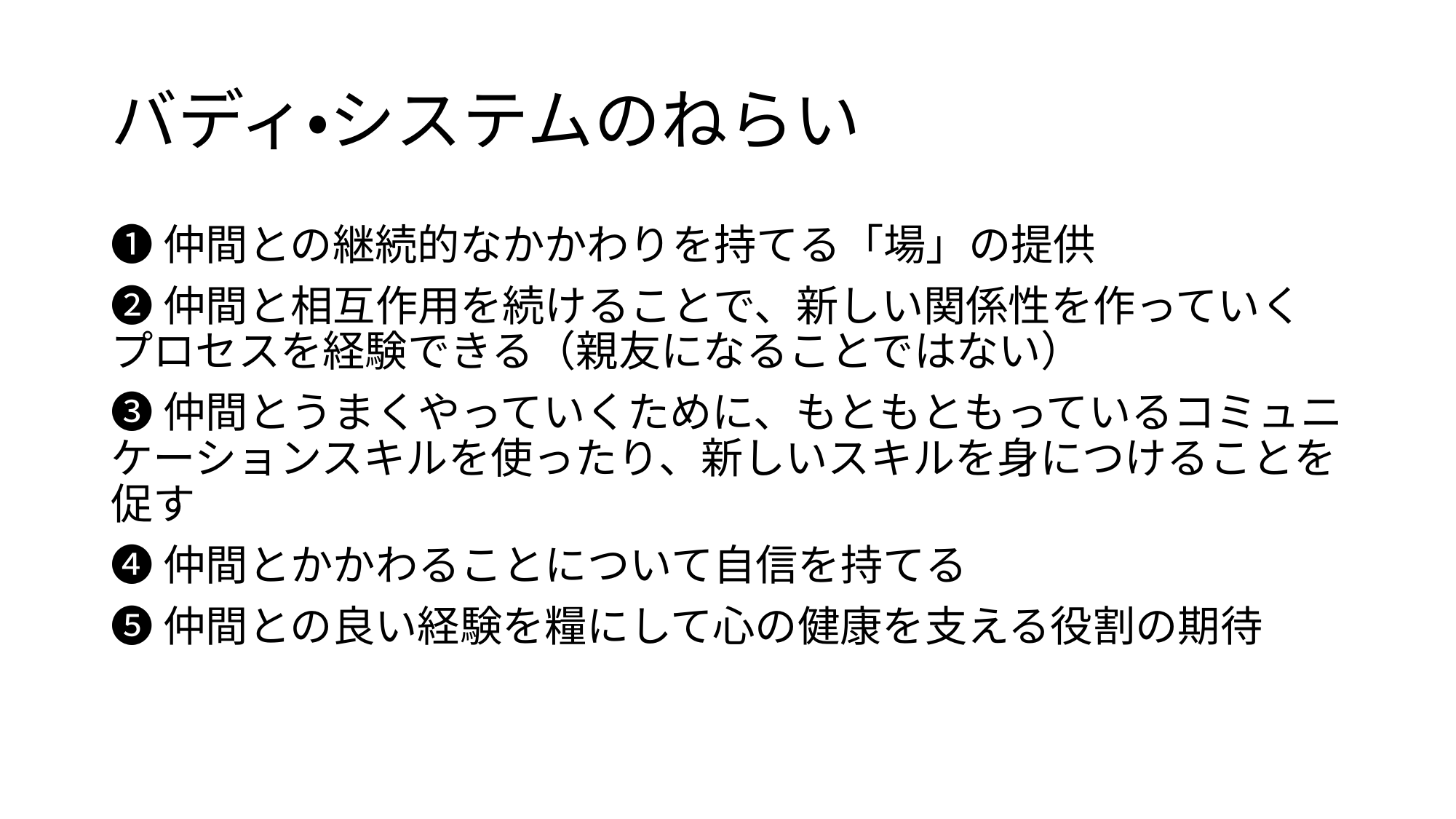

# バディ・システムのねらい
❶仲間との継続的なかかわりを持てる「場」の提供
❷仲間と相互作用を続けることで、新しい関係性を作っていくプロセスを経験できる（親友になることではない）
❸仲間とうまくやっていくために、もともともっているコミュニケーションスキルを使ったり、新しいスキルを身につけることを促す
❹仲間とかかわることについて自信を持てる
❺仲間との良い経験を糧にして心の健康を支える役割の期待